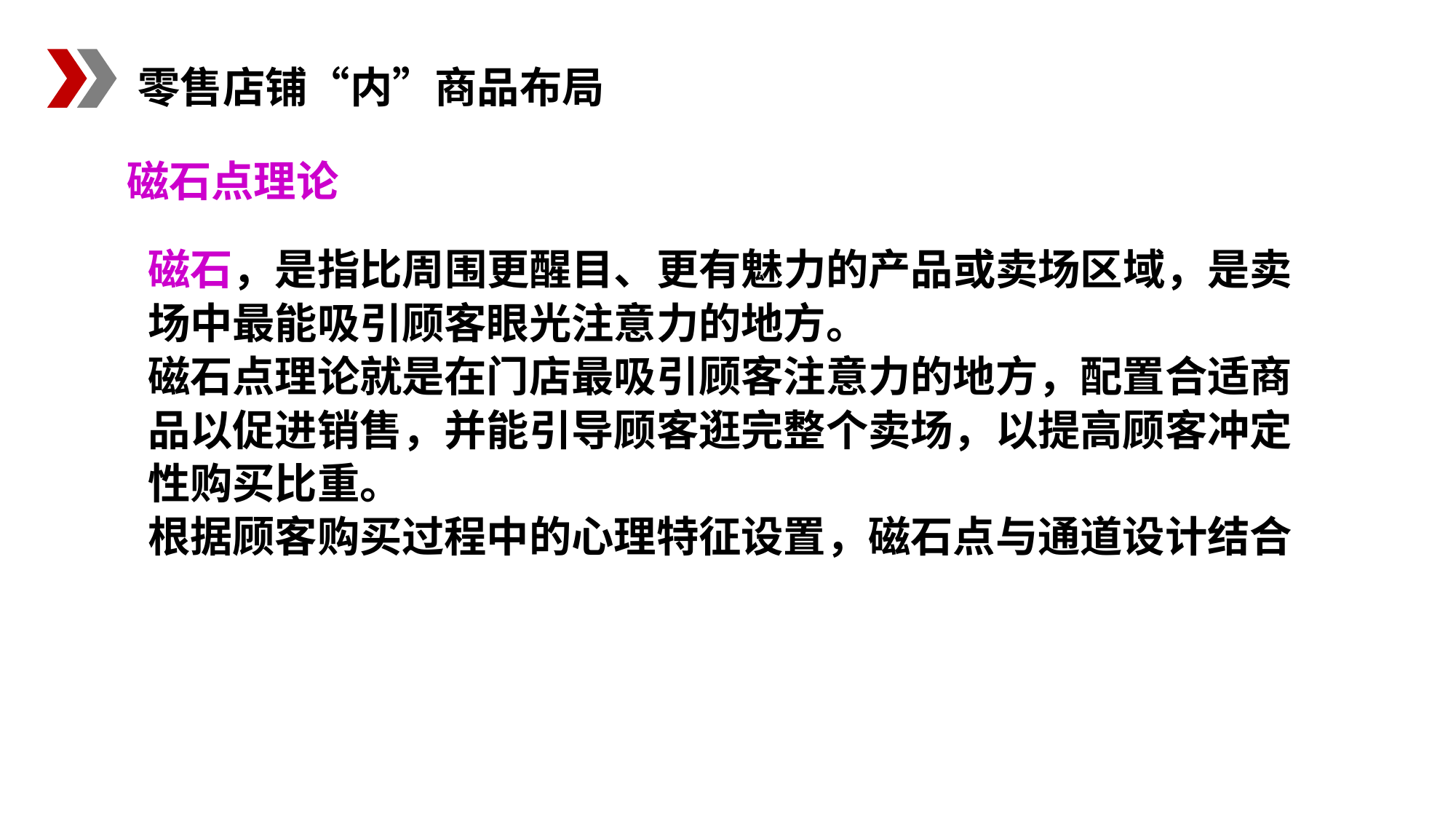

零售店铺“内”商品布局

磁石点理论
磁石，是指比周围更醒目、更有魅力的产品或卖场区域，是卖场中最能吸引顾客眼光注意力的地方。
磁石点理论就是在门店最吸引顾客注意力的地方，配置合适商品以促进销售，并能引导顾客逛完整个卖场，以提高顾客冲定性购买比重。
根据顾客购买过程中的心理特征设置，磁石点与通道设计结合